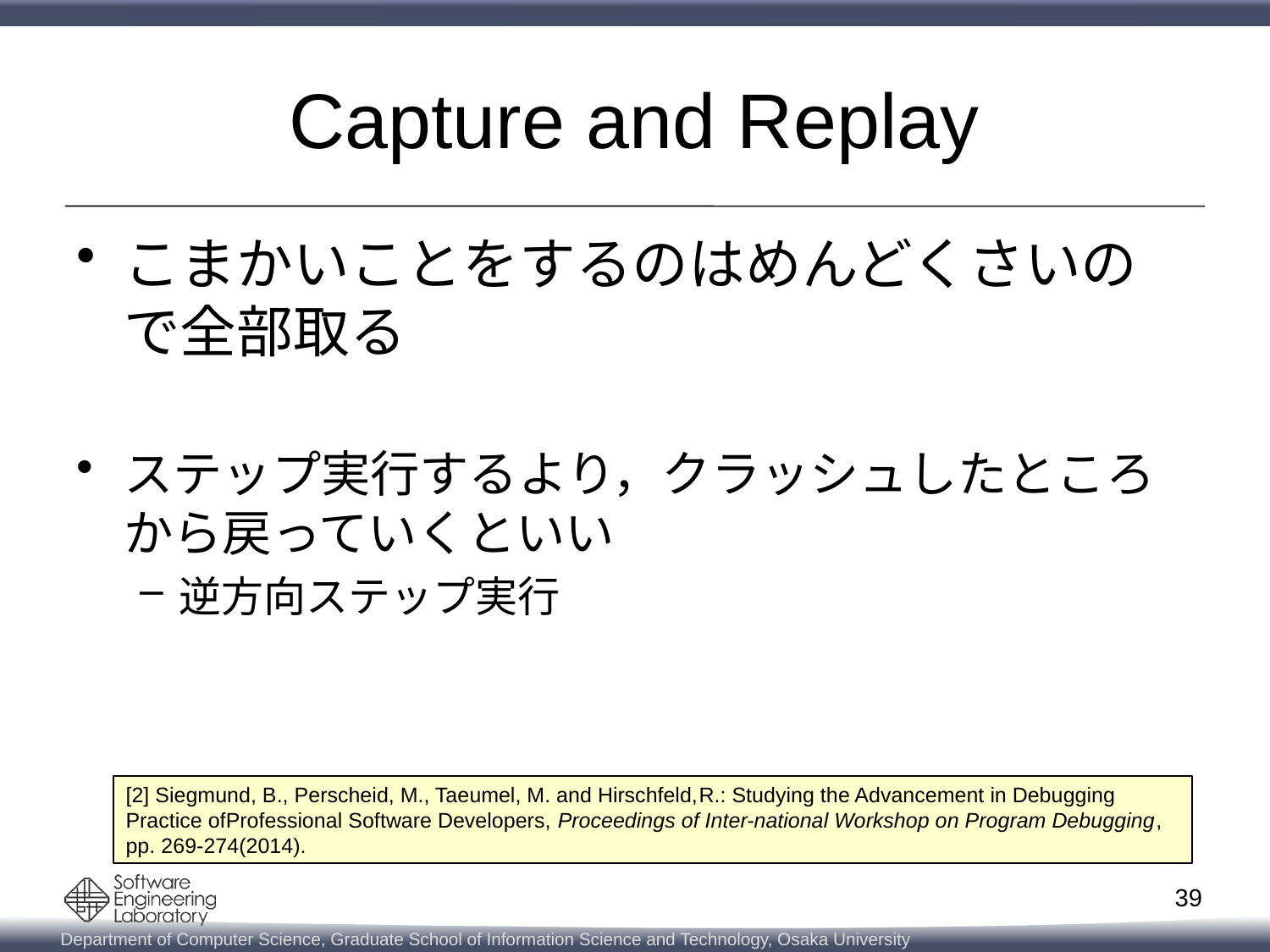

# Capture and Replay
こまかいことをするのはめんどくさいので全部取る

ステップ実行するより，クラッシュしたところから戻っていくといい
逆方向ステップ実行
[2] Siegmund, B., Perscheid, M., Taeumel, M. and Hirschfeld,R.: Studying the Advancement in Debugging Practice ofProfessional Software Developers, Proceedings of Inter-national Workshop on Program Debugging, pp. 269-274(2014).
39